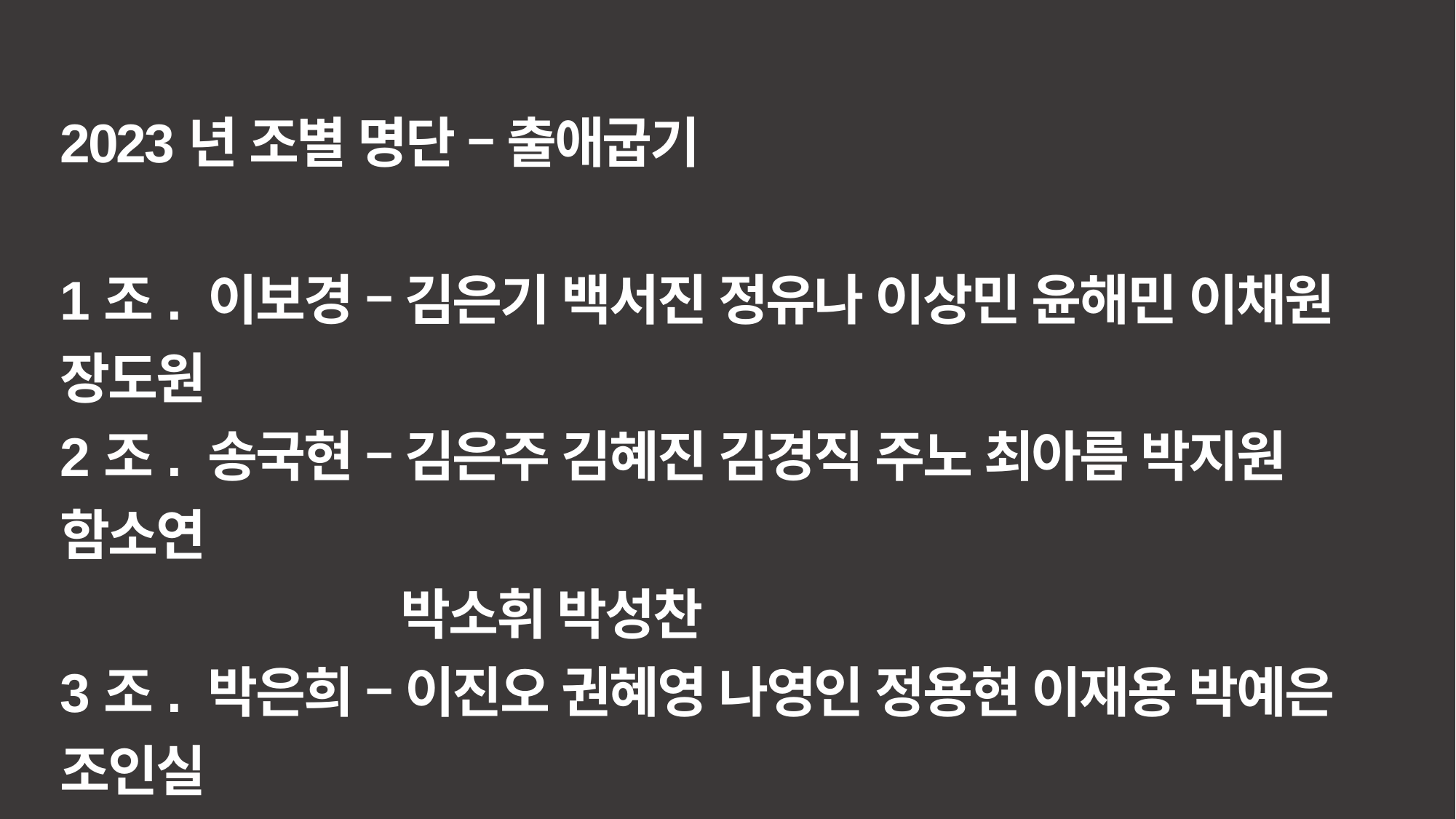

2023년 조별 명단 – 출애굽기

1조. 이보경 – 김은기 백서진 정유나 이상민 윤해민 이채원 장도원
2조. 송국현 – 김은주 김혜진 김경직 주노 최아름 박지원 함소연
                         박소휘 박성찬
3조. 박은희 – 이진오 권혜영 나영인 정용현 이재용 박예은 조인실
4조. 박정현 – 유지만 장진  신재하 윤유신 노혜인 서혜승 백우주
                         김수인 김승민